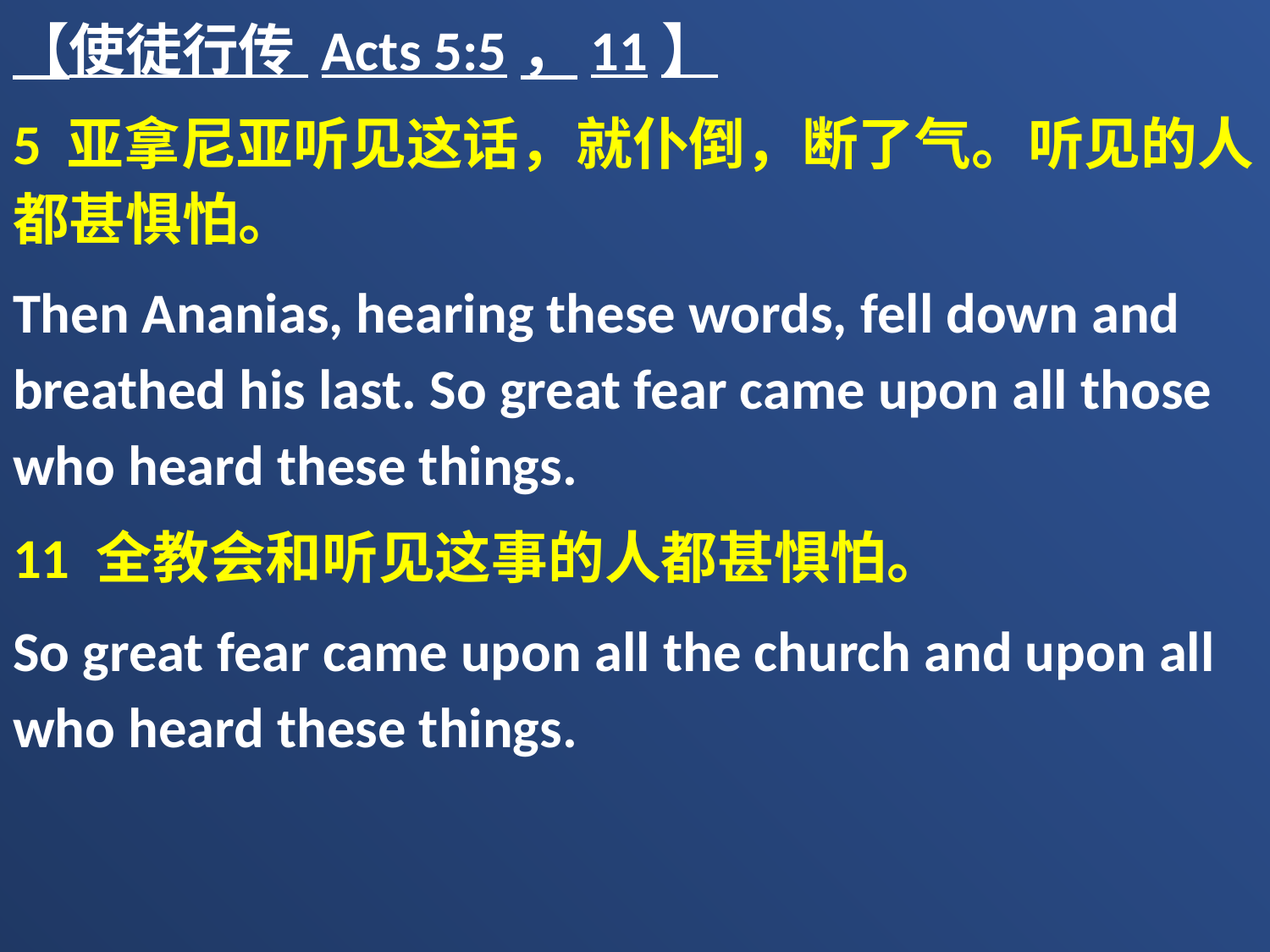

【使徒行传 Acts 5:5，11】
5 亚拿尼亚听见这话，就仆倒，断了气。听见的人都甚惧怕。
Then Ananias, hearing these words, fell down and breathed his last. So great fear came upon all those who heard these things.
11 全教会和听见这事的人都甚惧怕。
So great fear came upon all the church and upon all who heard these things.